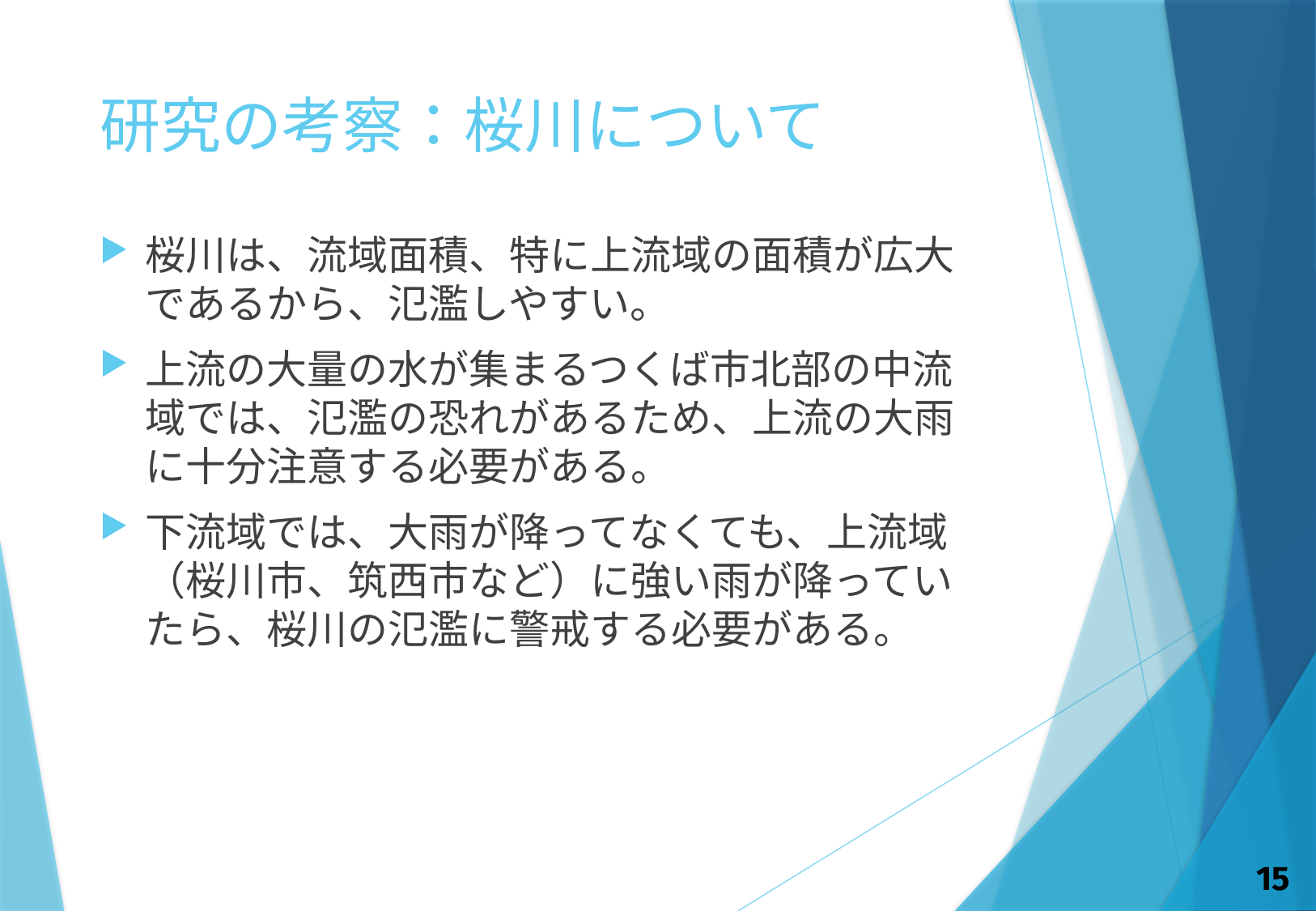

# 研究の考察：桜川について
桜川は、流域面積、特に上流域の面積が広大であるから、氾濫しやすい。
上流の大量の水が集まるつくば市北部の中流域では、氾濫の恐れがあるため、上流の大雨に十分注意する必要がある。
下流域では、大雨が降ってなくても、上流域（桜川市、筑西市など）に強い雨が降っていたら、桜川の氾濫に警戒する必要がある。

15